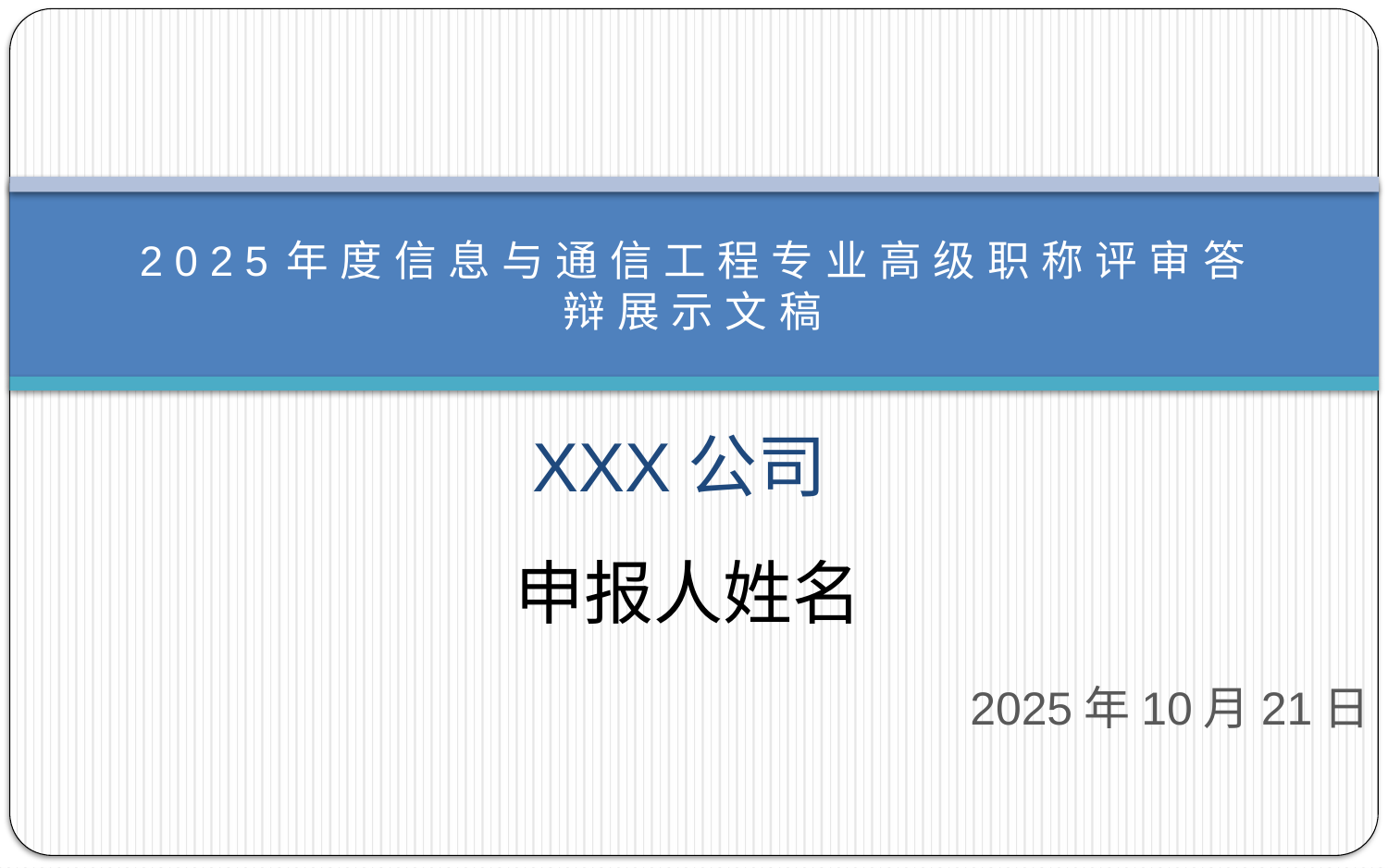

# 2025年度信息与通信工程专业高级职称评审答辩展示文稿
XXX公司
申报人姓名
2025年10月21日